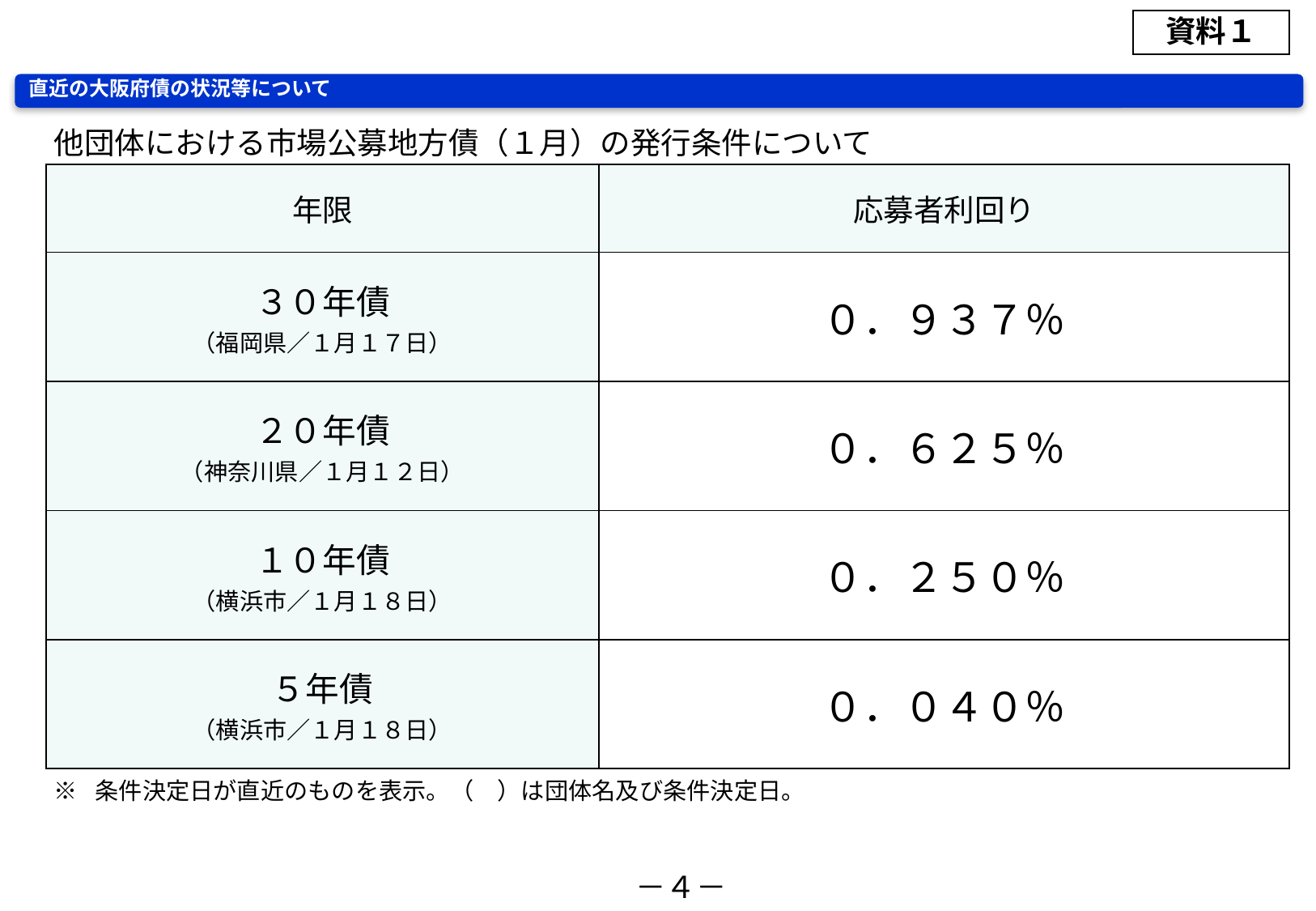

資料１
直近の大阪府債の状況等について
| 他団体における市場公募地方債（１月）の発行条件について |  |
| --- | --- |
| 年限 | 応募者利回り |
| ３０年債 （福岡県／１月１７日） | ０．９３７％ |
| ２０年債 （神奈川県／１月１２日） | ０．６２５％ |
| １０年債 （横浜市／１月１８日） | ０．２５０％ |
| ５年債 （横浜市／１月１８日） | ０．０４０％ |
| ※ 条件決定日が直近のものを表示。（　）は団体名及び条件決定日。 |  |
－４－